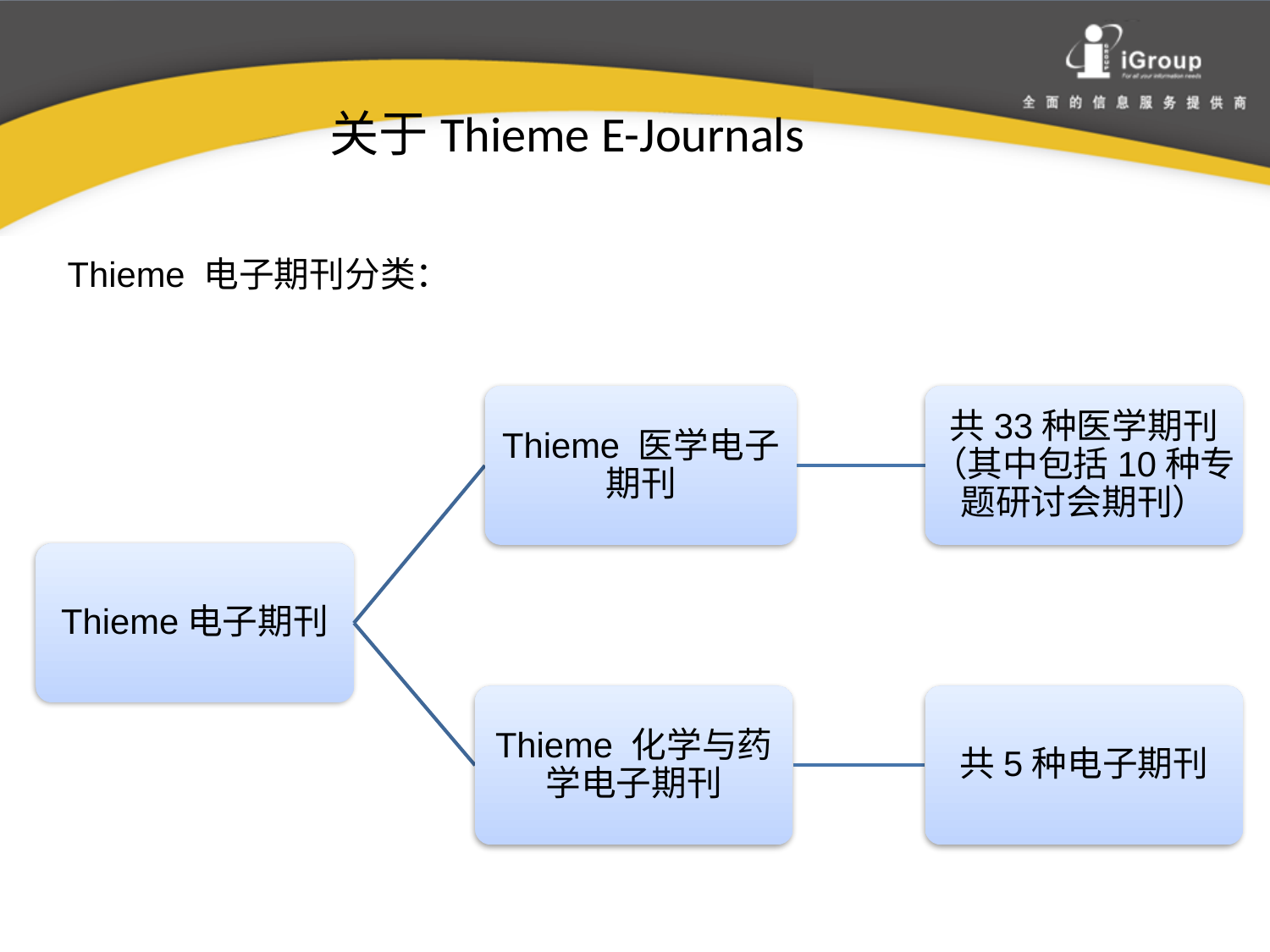

关于Thieme E-Journals

Thieme 电子期刊分类：
Thieme电子期刊

Thieme 医学电子期刊

共33种医学期刊（其中包括10种专题研讨会期刊）

Thieme 化学与药学电子期刊

共5种电子期刊